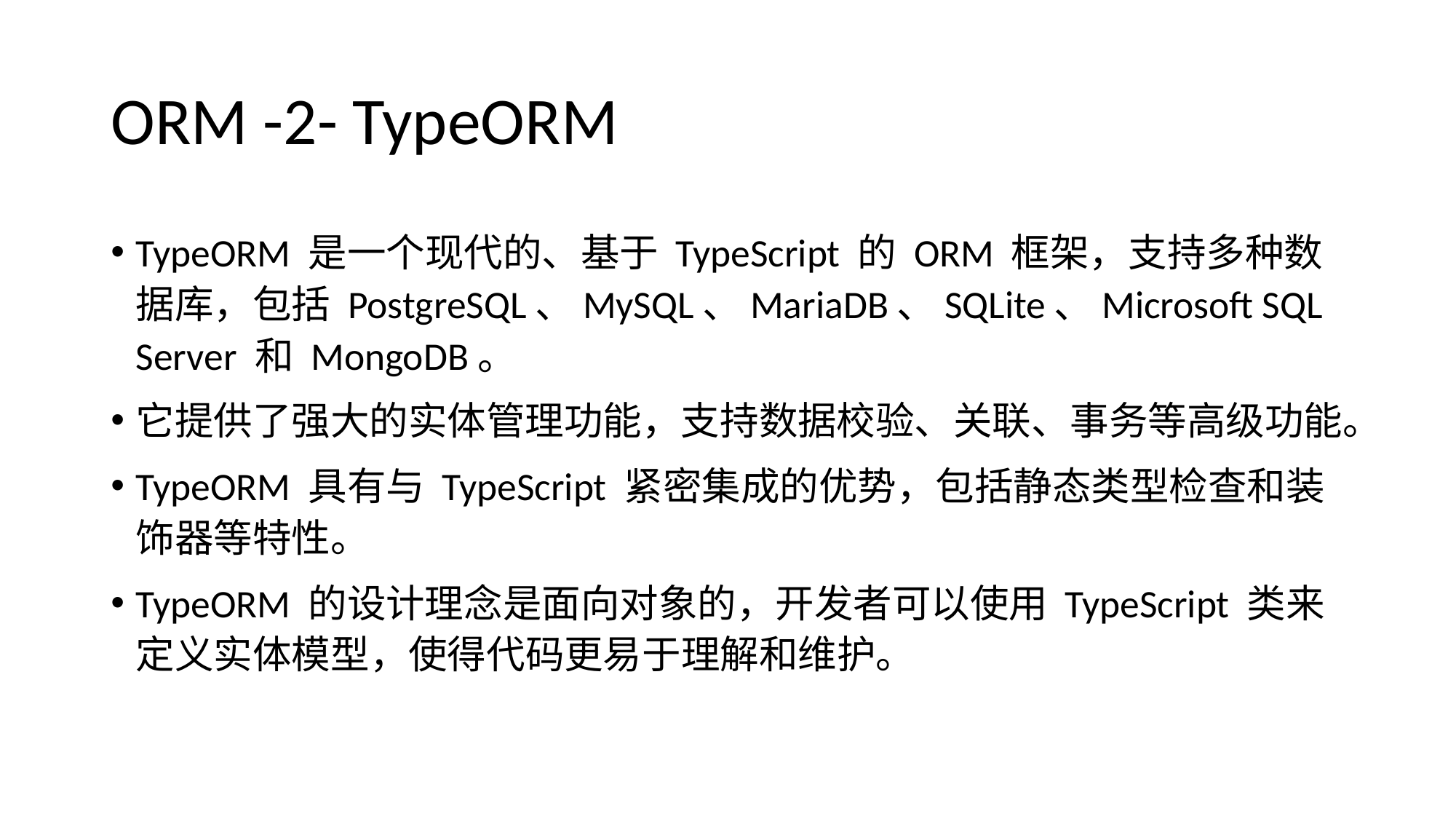

# ORM -2- TypeORM
TypeORM 是一个现代的、基于 TypeScript 的 ORM 框架，支持多种数据库，包括 PostgreSQL、MySQL、MariaDB、SQLite、Microsoft SQL Server 和 MongoDB。
它提供了强大的实体管理功能，支持数据校验、关联、事务等高级功能。
TypeORM 具有与 TypeScript 紧密集成的优势，包括静态类型检查和装饰器等特性。
TypeORM 的设计理念是面向对象的，开发者可以使用 TypeScript 类来定义实体模型，使得代码更易于理解和维护。